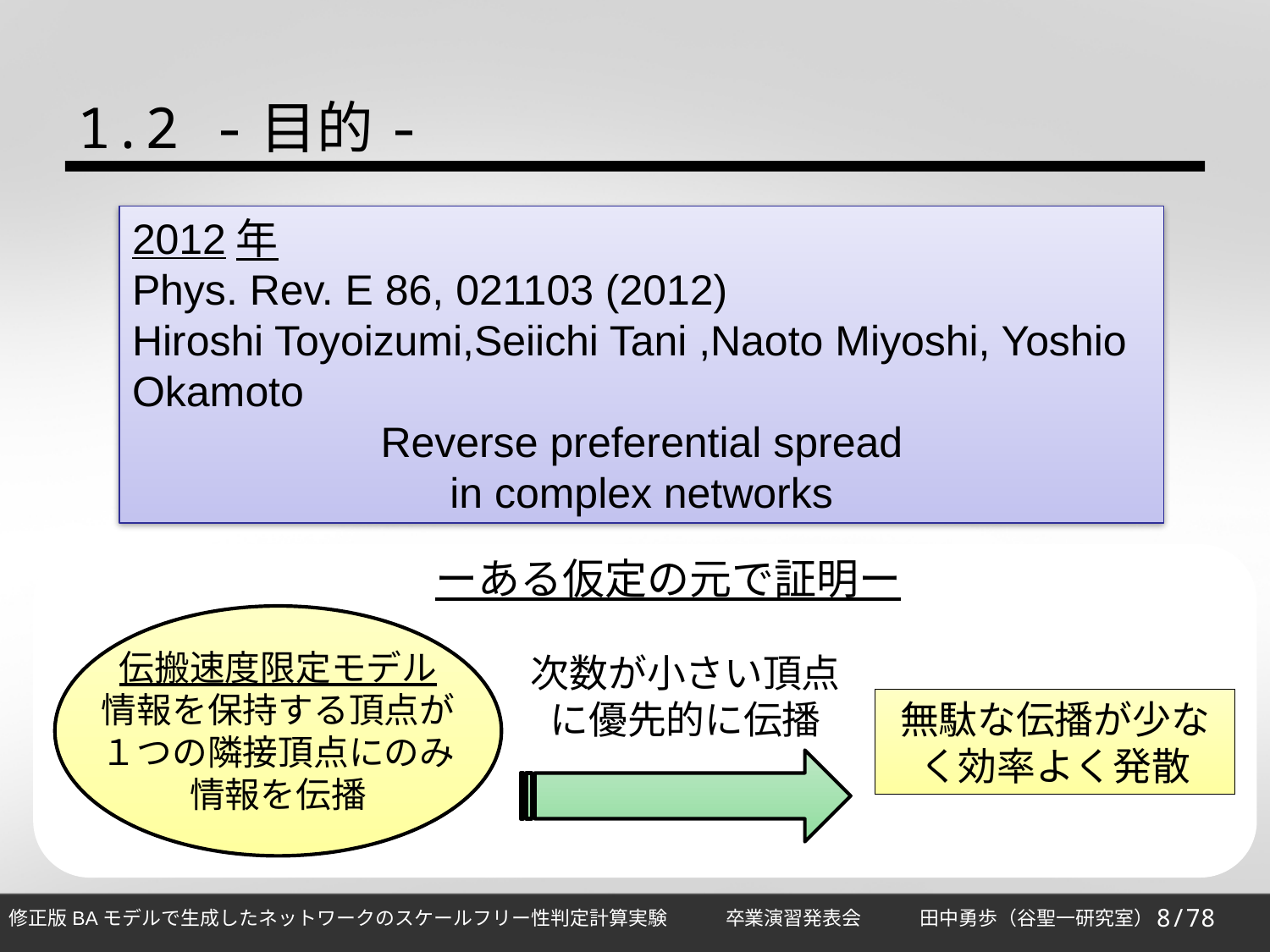

1.2 -目的-
2012年
Phys. Rev. E 86, 021103 (2012)
Hiroshi Toyoizumi,Seiichi Tani ,Naoto Miyoshi, Yoshio Okamoto
Reverse preferential spread
in complex networks

ーある仮定の元で証明ー

伝搬速度限定モデル
情報を保持する頂点が１つの隣接頂点にのみ情報を伝播
次数が小さい頂点に優先的に伝播
無駄な伝播が少なく効率よく発散

8/78
修正版BAモデルで生成したネットワークのスケールフリー性判定計算実験　　　卒業演習発表会　　　田中勇歩（谷聖一研究室）